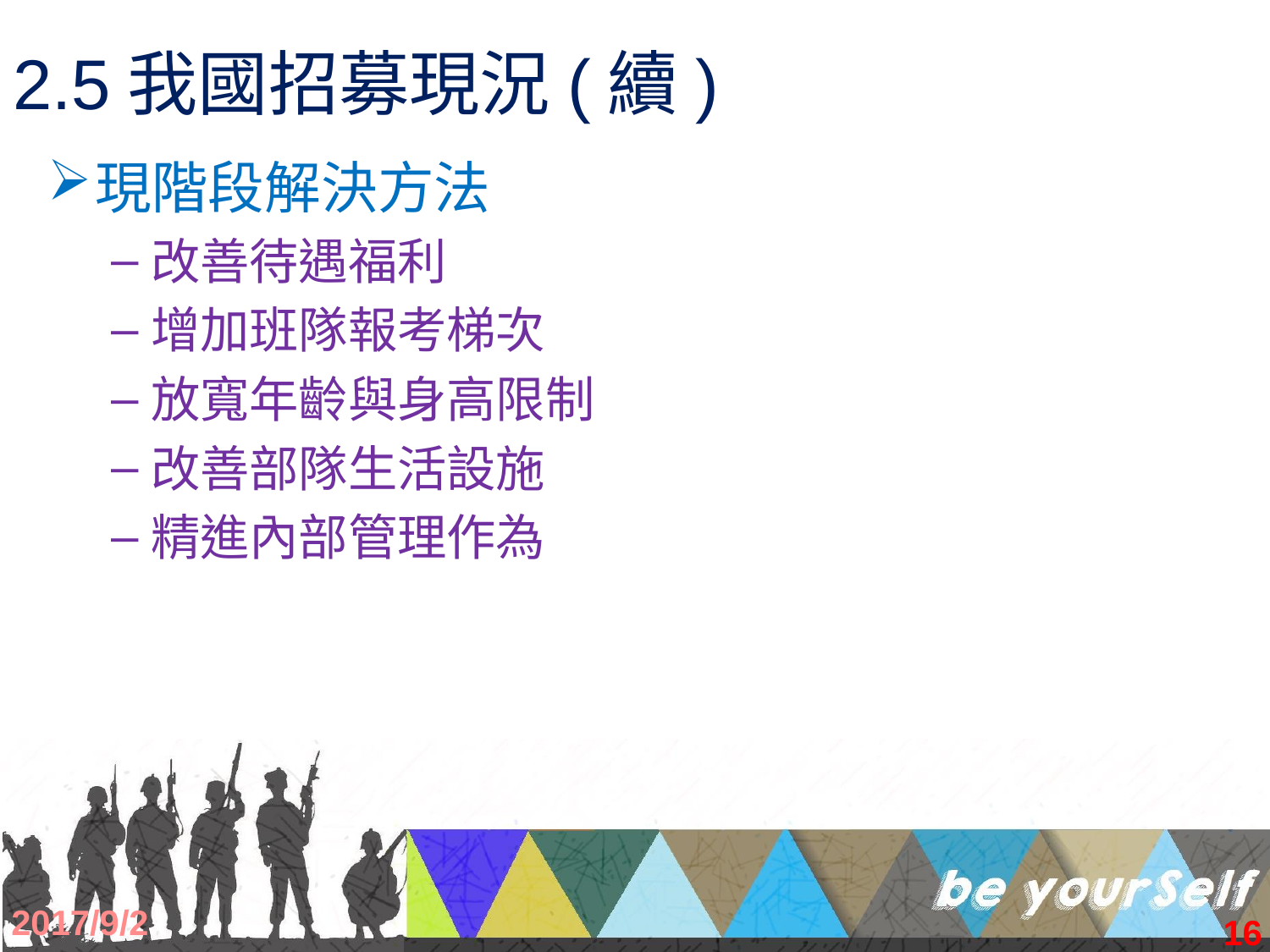

# 2.5我國招募現況(續)
現階段解決方法
改善待遇福利
增加班隊報考梯次
放寬年齡與身高限制
改善部隊生活設施
精進內部管理作為

2017/9/2
16